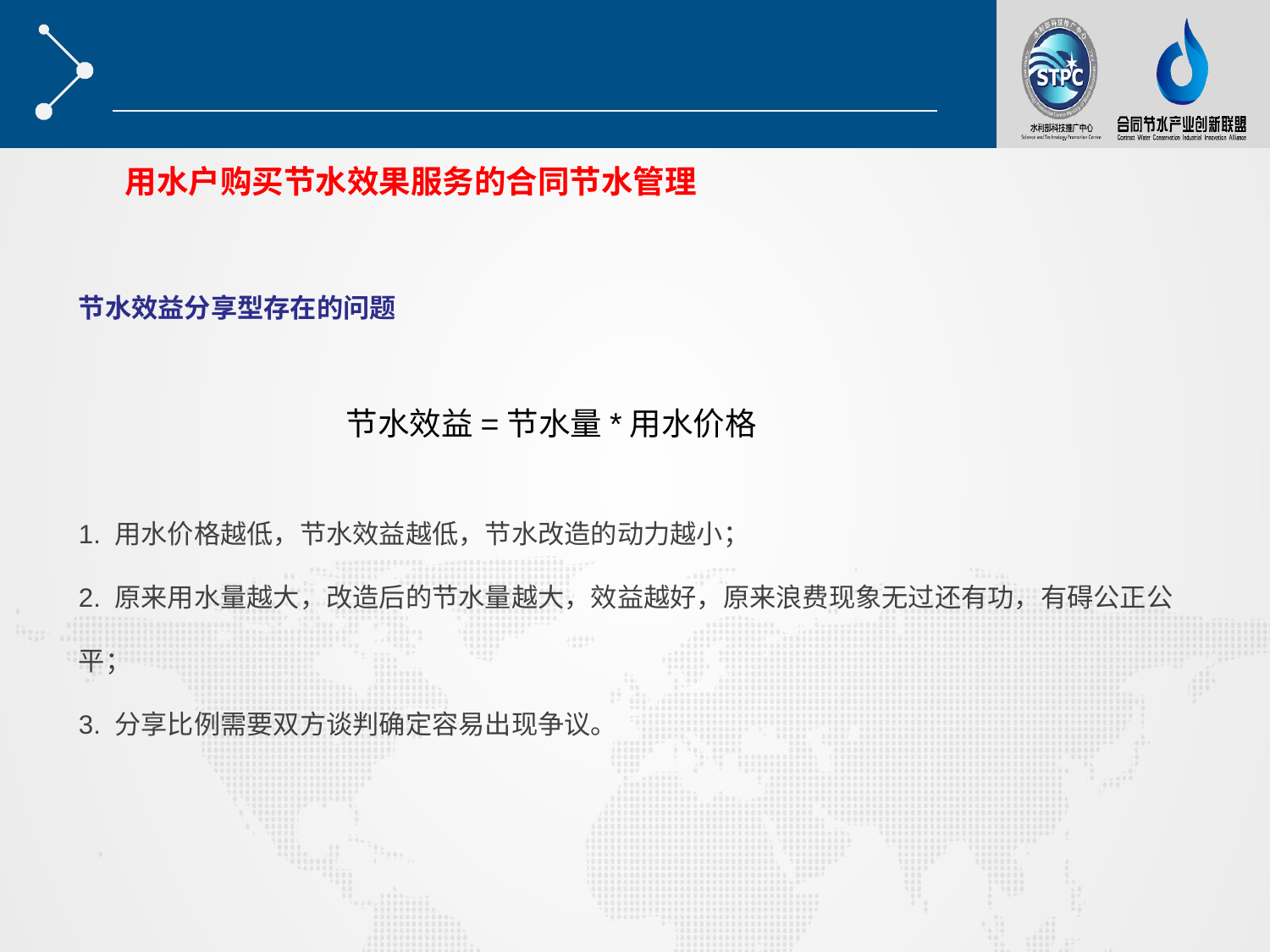

用水户购买节水效果服务的合同节水管理
节水效益分享型存在的问题
节水效益=节水量*用水价格
1. 用水价格越低，节水效益越低，节水改造的动力越小；
2. 原来用水量越大，改造后的节水量越大，效益越好，原来浪费现象无过还有功，有碍公正公平；
3. 分享比例需要双方谈判确定容易出现争议。